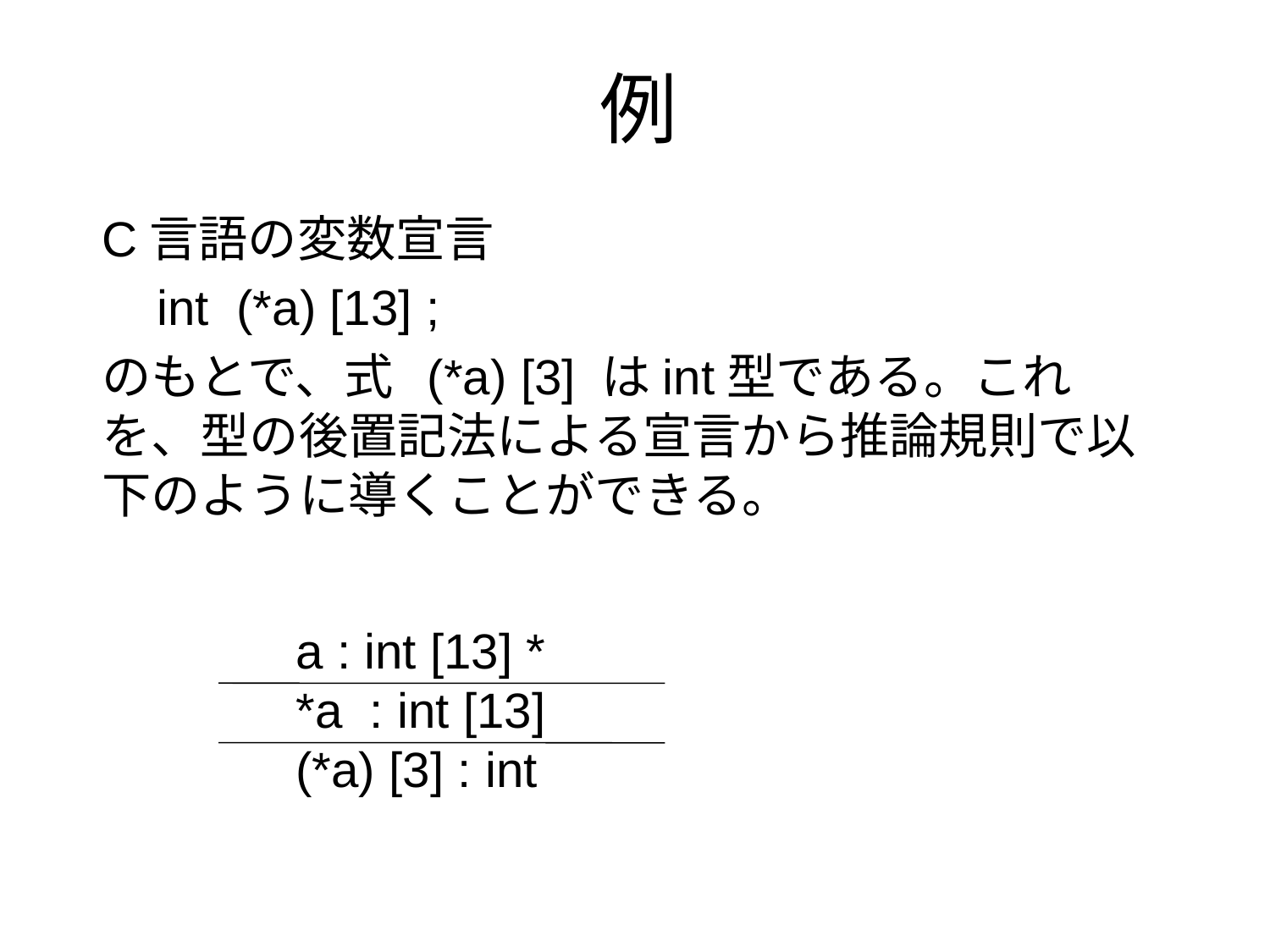

# 例
C言語の変数宣言
    int  (*a) [13] ;
のもとで、式  (*a) [3] はint型である。これを、型の後置記法による宣言から推論規則で以下のように導くことができる。

 a : int [13] *
 *a  : int [13]
 (*a) [3] : int